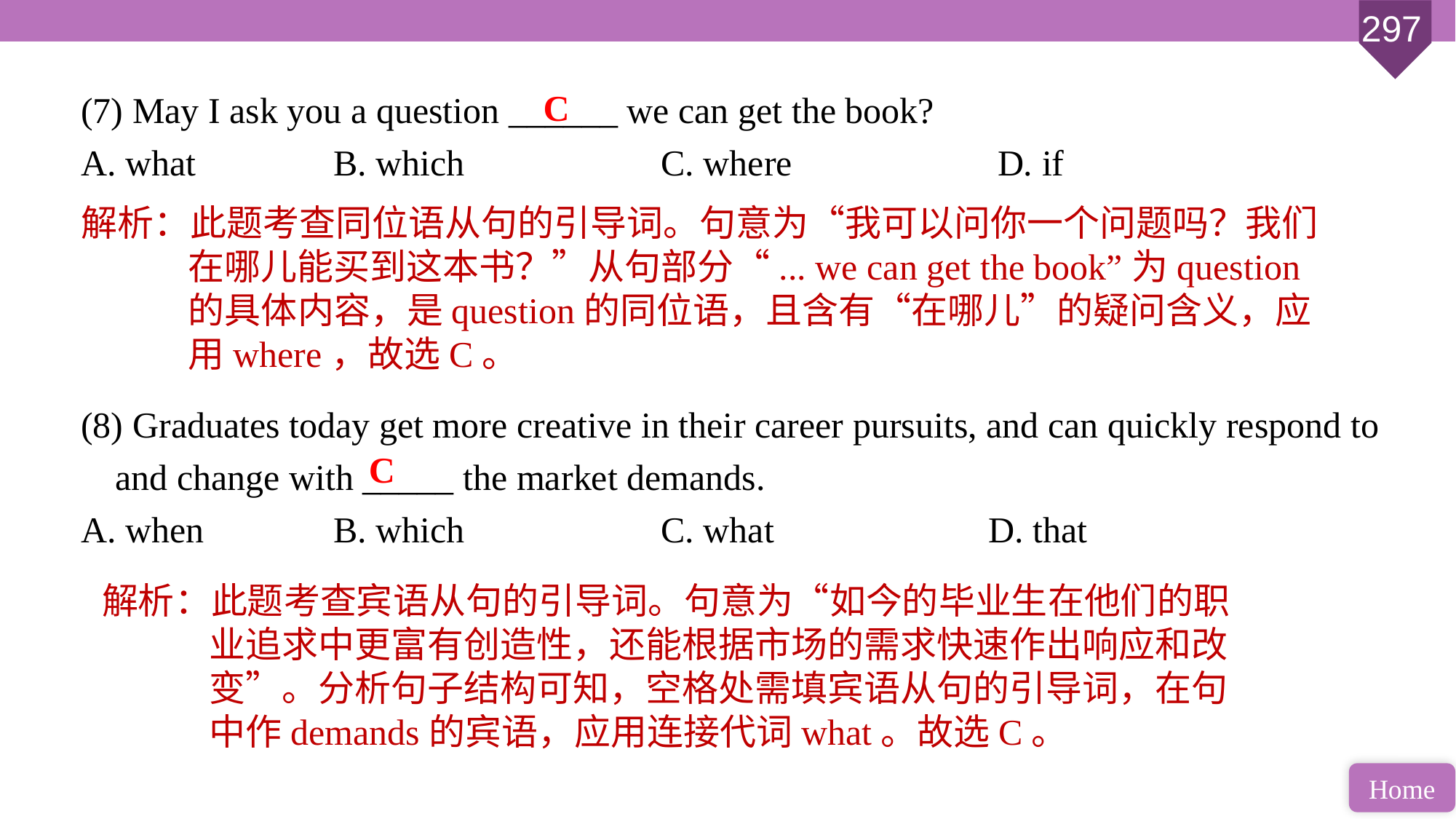

(7) May I ask you a question ______ we can get the book?
A. what 		B. which 		C. where		 D. if

(8) Graduates today get more creative in their career pursuits, and can quickly respond to and change with _____ the market demands.
A. when 		B. which 		C. what 		D. that
C
解析：此题考查同位语从句的引导词。句意为“我可以问你一个问题吗？我们在哪儿能买到这本书？”从句部分“... we can get the book”为question的具体内容，是question的同位语，且含有“在哪儿”的疑问含义，应用where，故选C。
C
解析：此题考查宾语从句的引导词。句意为“如今的毕业生在他们的职业追求中更富有创造性，还能根据市场的需求快速作出响应和改变”。分析句子结构可知，空格处需填宾语从句的引导词，在句中作demands的宾语，应用连接代词what。故选C。